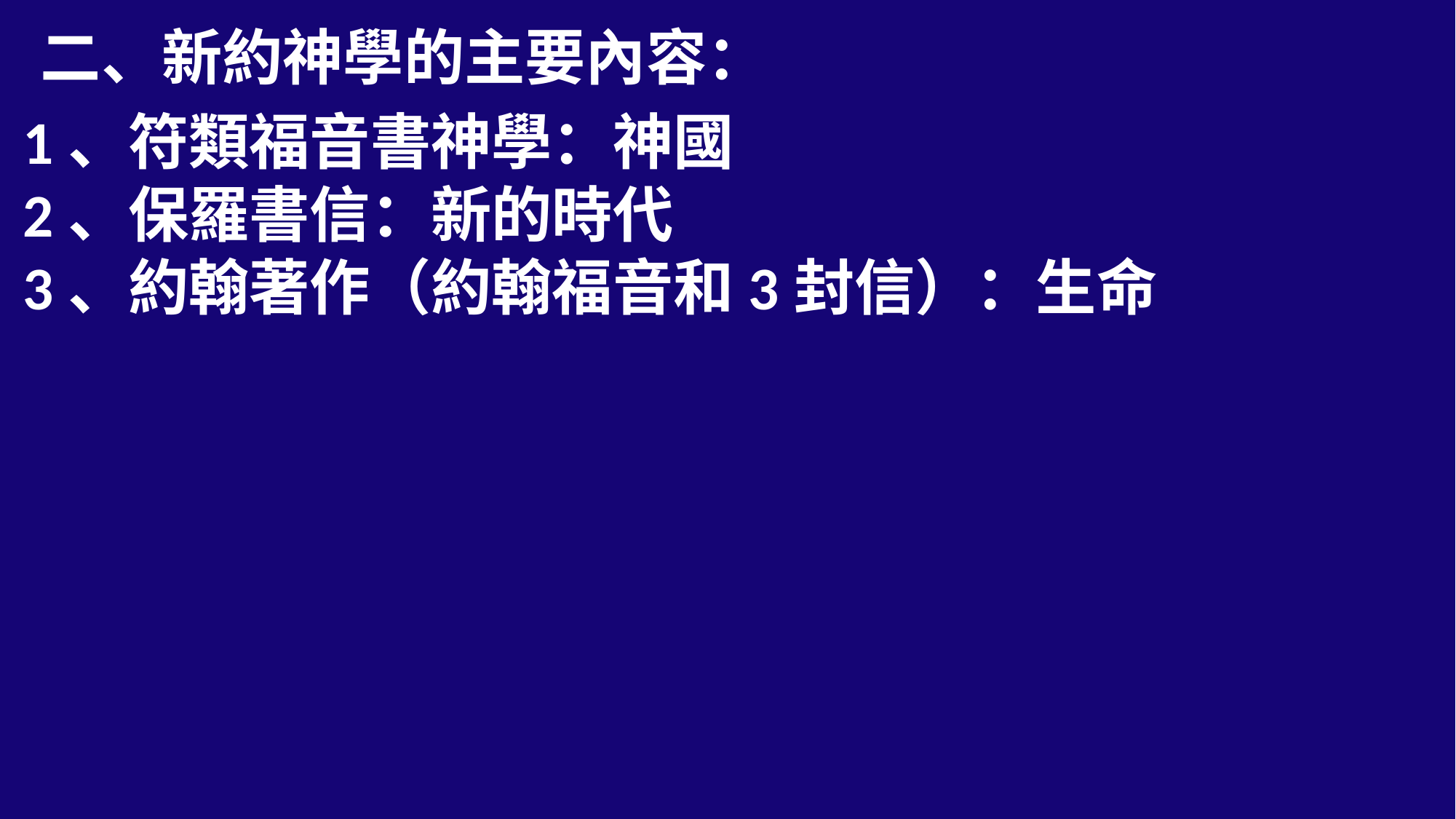

二、新約神學的主要內容：
1、符類福音書神學：神國
2、保羅書信：新的時代
3、約翰著作（約翰福音和3封信）：生命